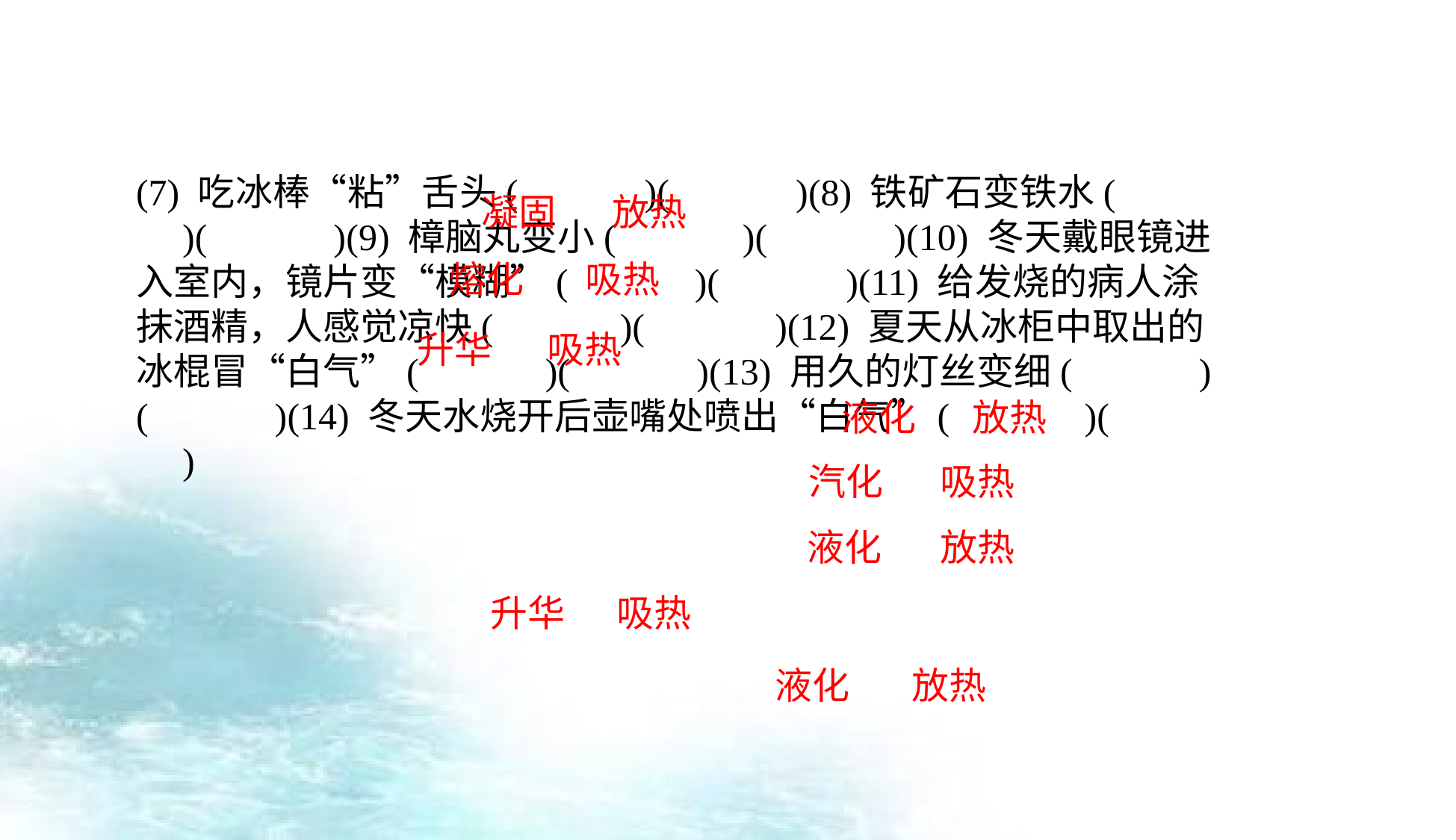

(7) 吃冰棒“粘”舌头(　    　)(　    　)(8) 铁矿石变铁水(　    　)(　    　)(9) 樟脑丸变小(　    　)(　    　)(10) 冬天戴眼镜进入室内，镜片变“模糊”(　    　)(　    　)(11) 给发烧的病人涂抹酒精，人感觉凉快(　    　)(    　　)(12) 夏天从冰柜中取出的冰棍冒“白气”(　    　)(　    　)(13) 用久的灯丝变细(　    　)(　    　)(14) 冬天水烧开后壶嘴处喷出“白气”(　     　)(    　　)

凝固
放热
熔化
吸热
升华
吸热
液化
放热
汽化
吸热
液化
放热
升华
吸热
液化
放热